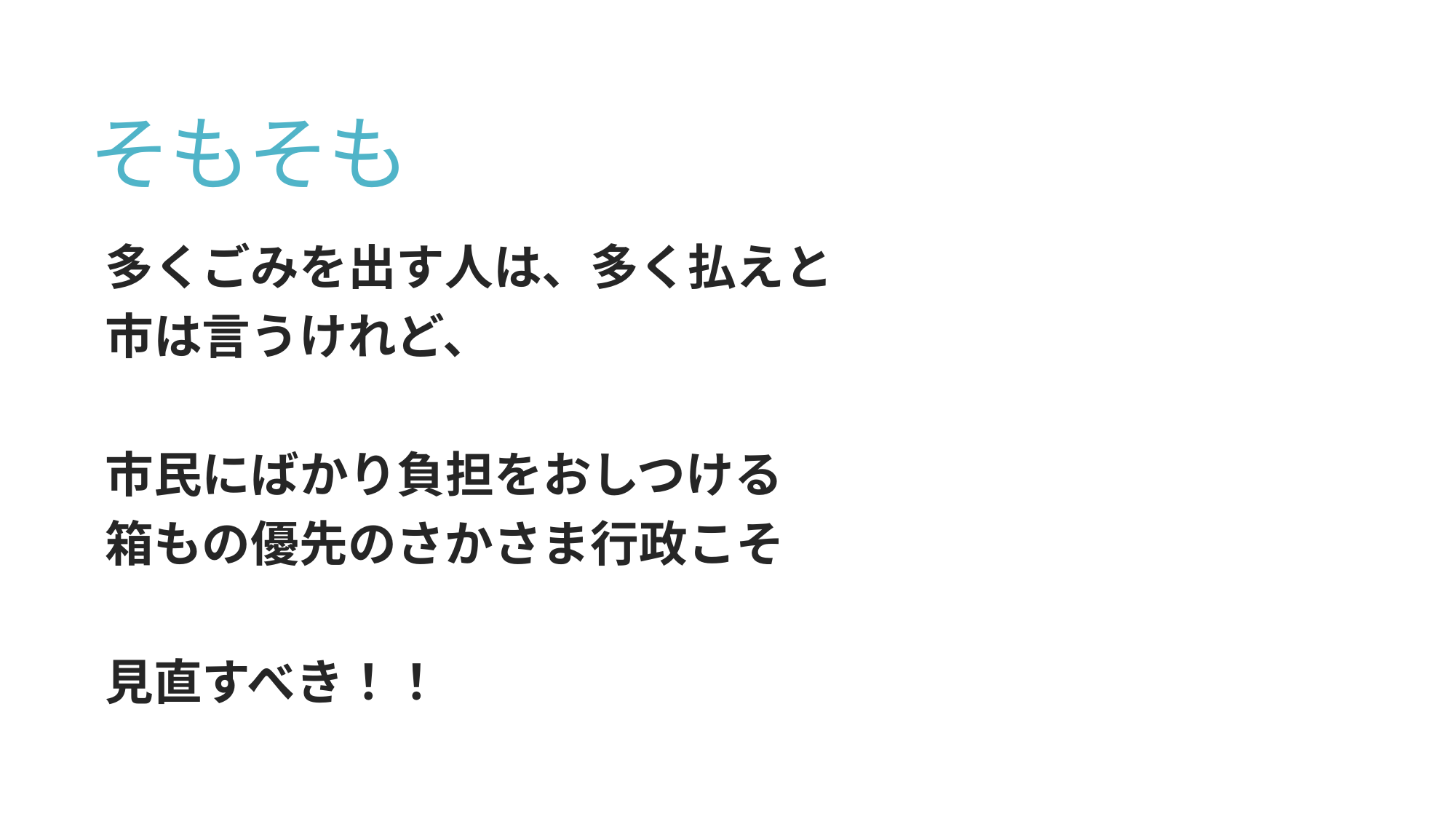

# そもそも
多くごみを出す人は、多く払えと
市は言うけれど、

市民にばかり負担をおしつける
箱もの優先のさかさま行政こそ

見直すべき！！